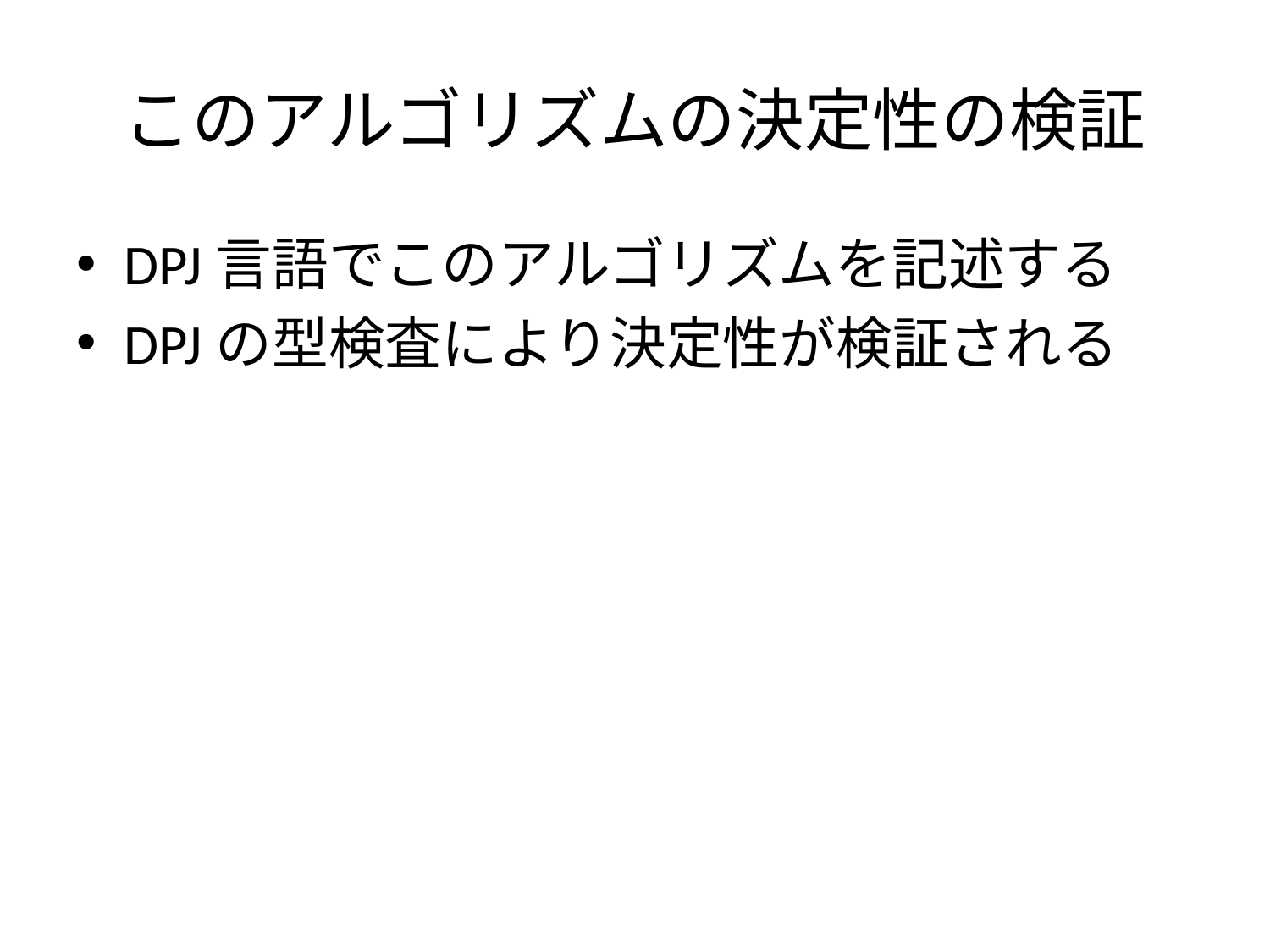

# このアルゴリズムの決定性の検証
DPJ言語でこのアルゴリズムを記述する
DPJの型検査により決定性が検証される